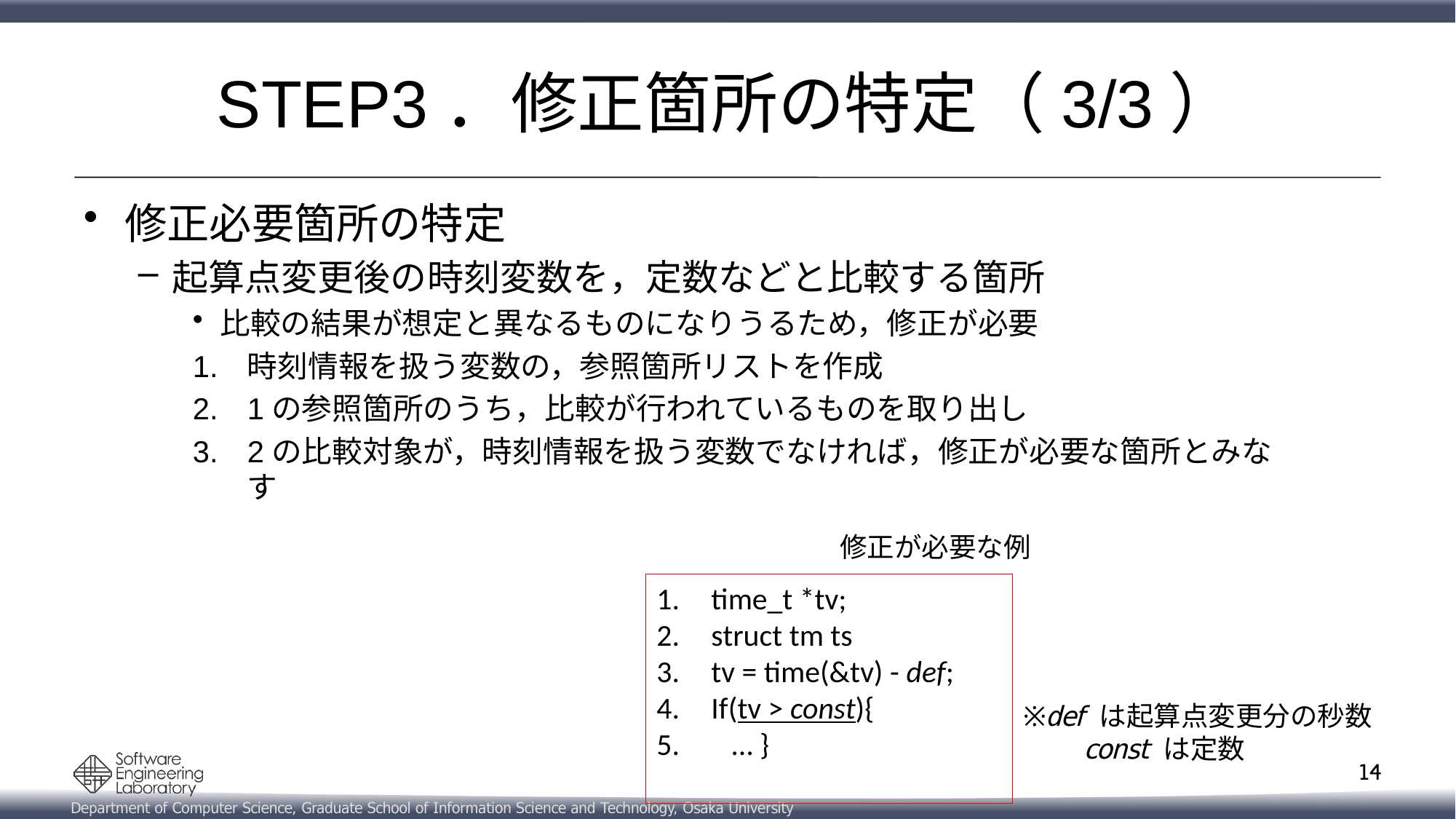

# STEP3．修正箇所の特定（3/3）
修正必要箇所の特定
起算点変更後の時刻変数を，定数などと比較する箇所
比較の結果が想定と異なるものになりうるため，修正が必要
時刻情報を扱う変数の，参照箇所リストを作成
1の参照箇所のうち，比較が行われているものを取り出し
2の比較対象が，時刻情報を扱う変数でなければ，修正が必要な箇所とみなす

修正が必要な例
time_t *tv;
struct tm ts
tv = time(&tv) - def;
If(tv > const){
   … }

※def は起算点変更分の秒数
　　const は定数
14